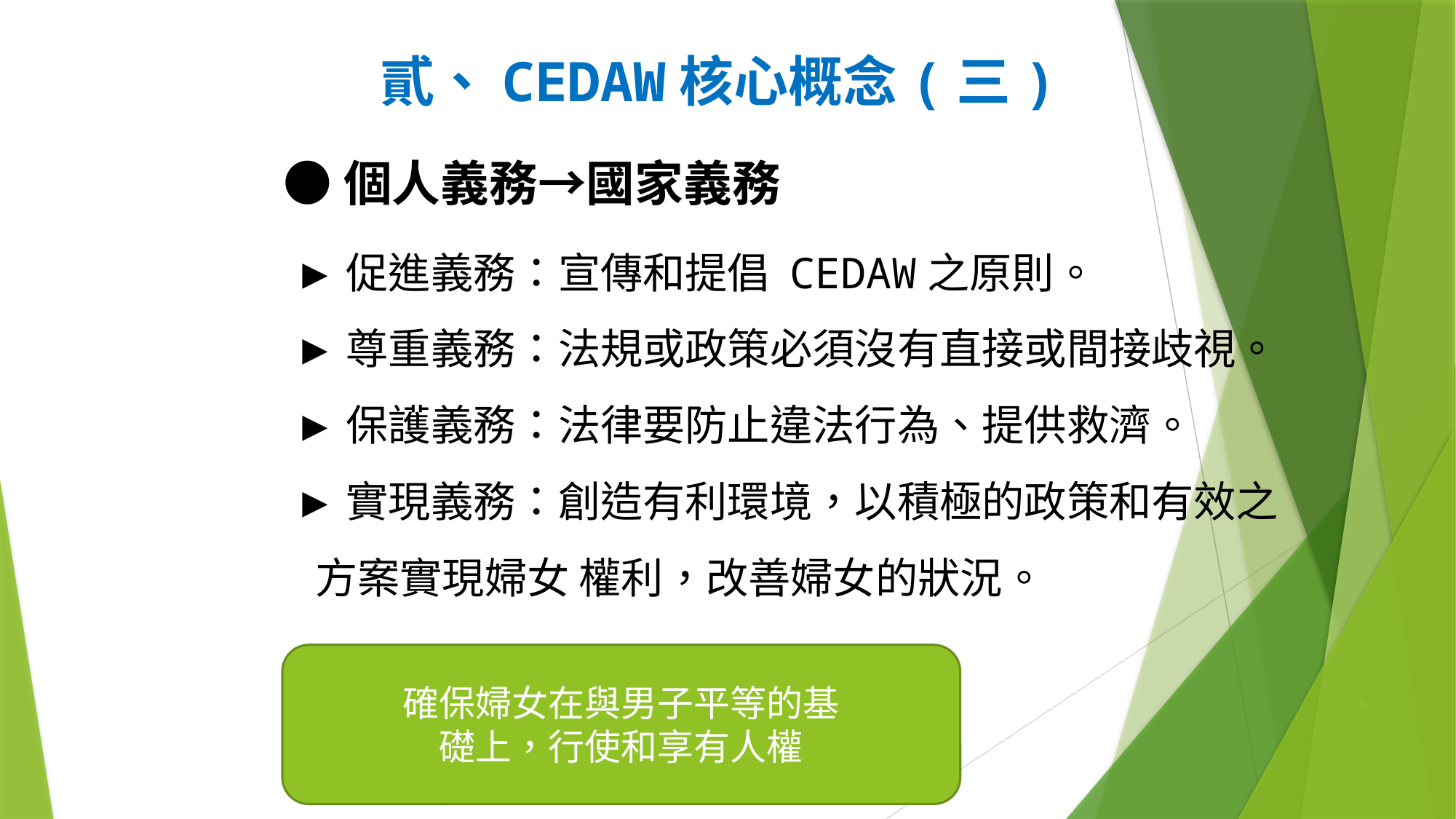

貳、CEDAW核心概念(三)
●個人義務→國家義務

►促進義務：宣傳和提倡 CEDAW之原則。
►尊重義務：法規或政策必須沒有直接或間接歧視。
►保護義務：法律要防止違法行為、提供救濟。
►實現義務：創造有利環境，以積極的政策和有效之
方案實現婦女 權利，改善婦女的狀況。
確保婦女在與男子平等的基
礎上，行使和享有人權
6